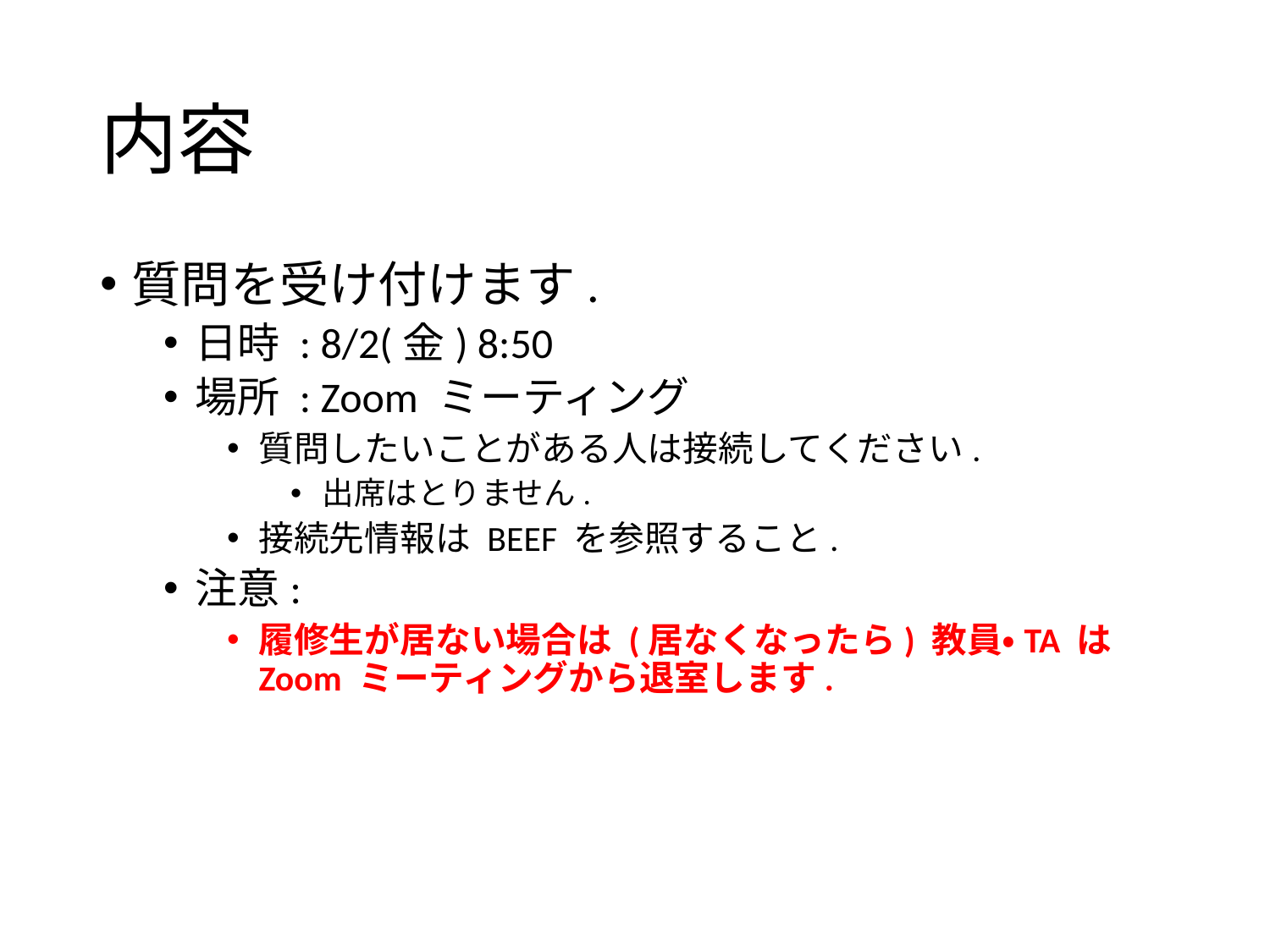

# 内容
質問を受け付けます.
日時 : 8/2(金) 8:50
場所 : Zoom ミーティング
質問したいことがある人は接続してください.
出席はとりません.
接続先情報は BEEF を参照すること.
注意:
履修生が居ない場合は (居なくなったら) 教員・TA は Zoom ミーティングから退室します.